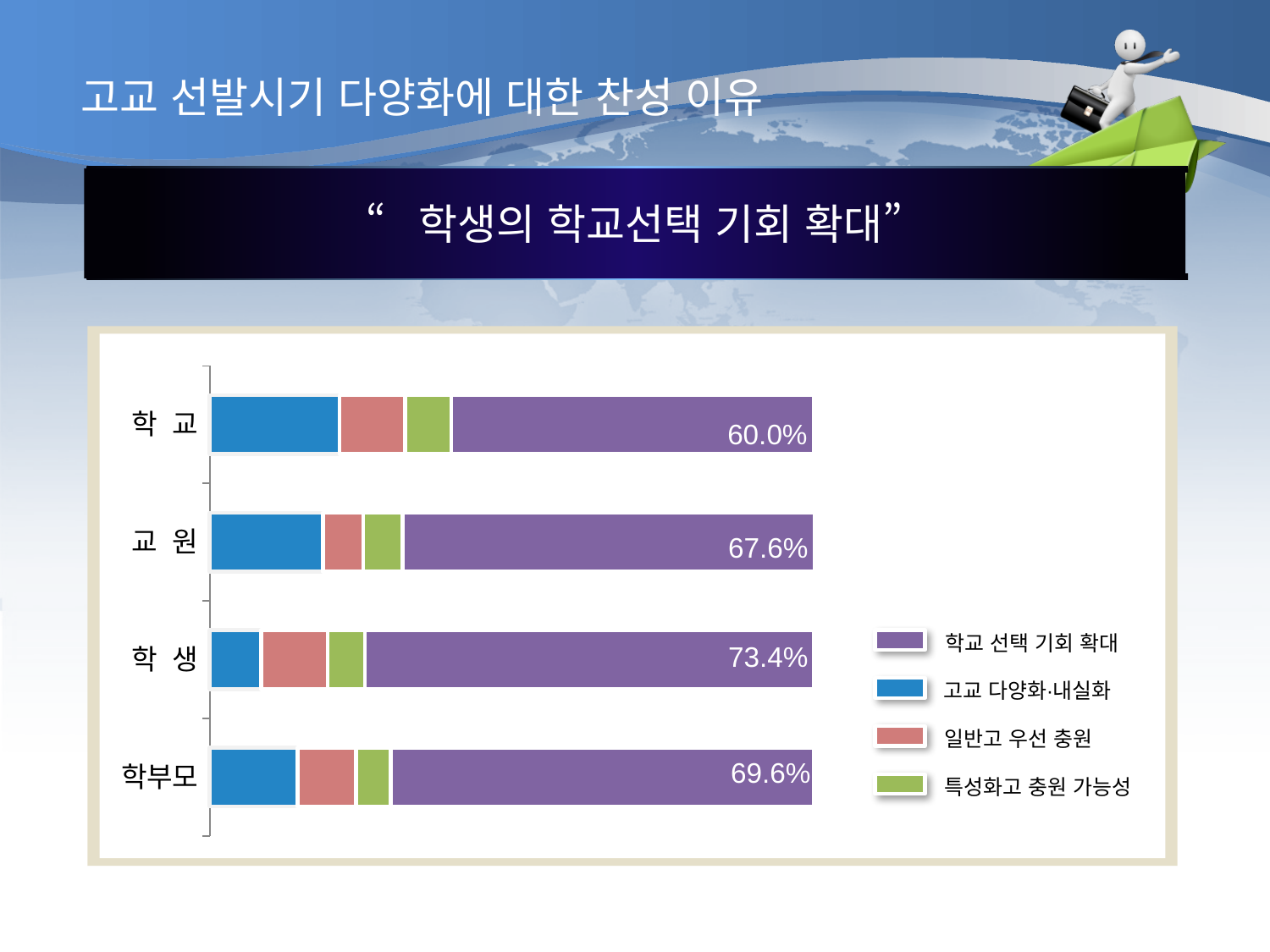

고교 선발시기 다양화에 대한 찬성 이유

“학생의 학교선택 기회 확대”

### Chart

| Category | 계열 1 | 계열 2 | 계열 3 | 계열 4 |
|---|---|---|---|---|
| 학부모 | 14.5 | 9.700000000000001 | 5.8 | 70.0 |
| 학  생 | 8.5 | 11.0 | 6.2 | 74.3 |
| 교  원 | 18.7 | 6.7 | 6.5 | 68.2 |
| 학  교 | 21.5 | 10.8 | 7.7 | 60.0 |
60.0%
67.6%
학교 선택 기회 확대

73.4%
고교 다양화∙내실화

일반고 우선 충원

69.6%
특성화고 충원 가능성